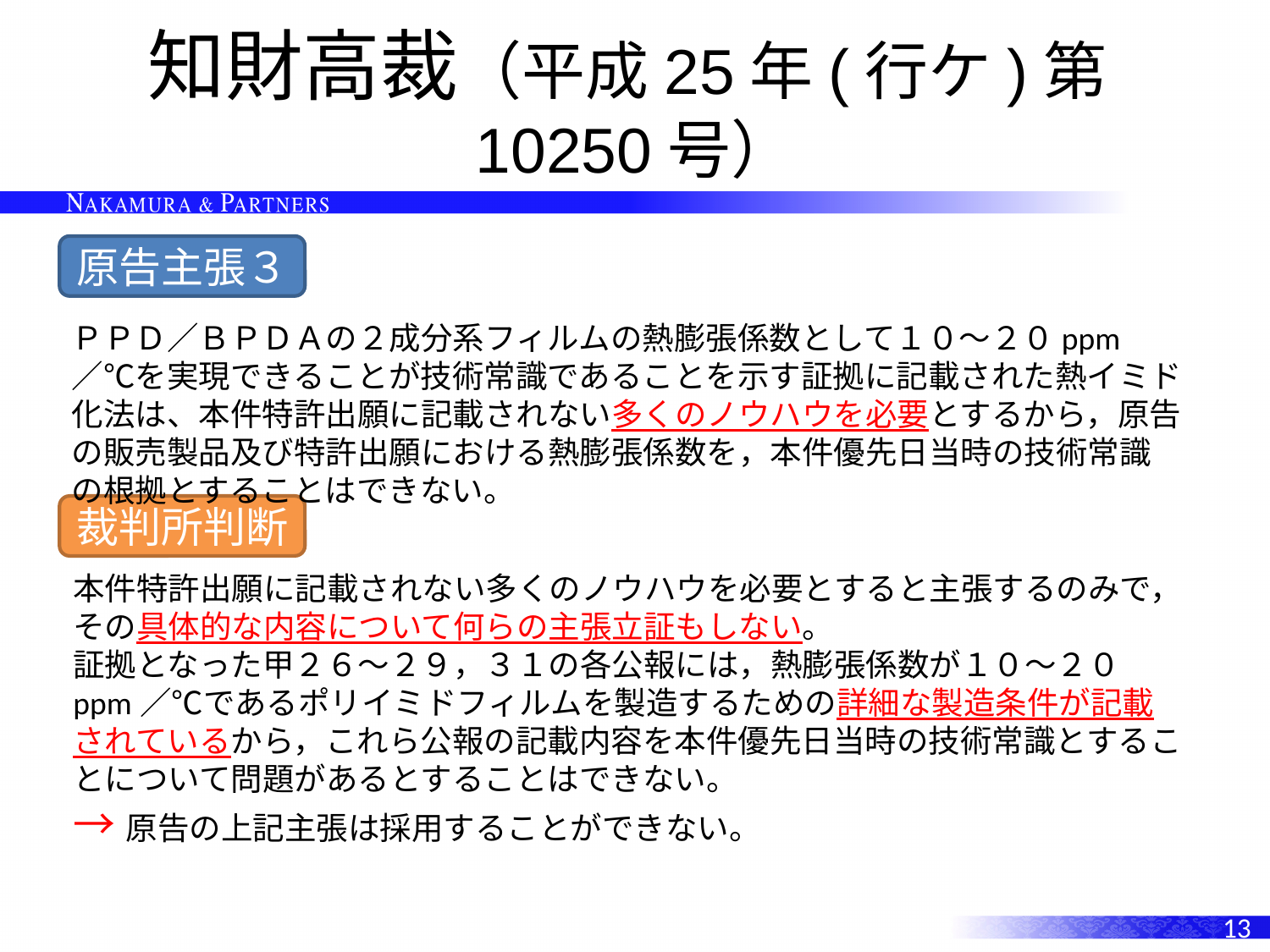

# 知財高裁（平成25年(行ケ)第10250号）
原告主張３
ＰＰＤ／ＢＰＤＡの２成分系フィルムの熱膨張係数として１０～２０ppm／℃を実現できることが技術常識であることを示す証拠に記載された熱イミド化法は、本件特許出願に記載されない多くのノウハウを必要とするから，原告の販売製品及び特許出願における熱膨張係数を，本件優先日当時の技術常識の根拠とすることはできない。
裁判所判断
本件特許出願に記載されない多くのノウハウを必要とすると主張するのみで，その具体的な内容について何らの主張立証もしない。
証拠となった甲２６～２９，３１の各公報には，熱膨張係数が１０～２０ppm／℃であるポリイミドフィルムを製造するための詳細な製造条件が記載されているから，これら公報の記載内容を本件優先日当時の技術常識とすることについて問題があるとすることはできない。
→原告の上記主張は採用することができない。
13